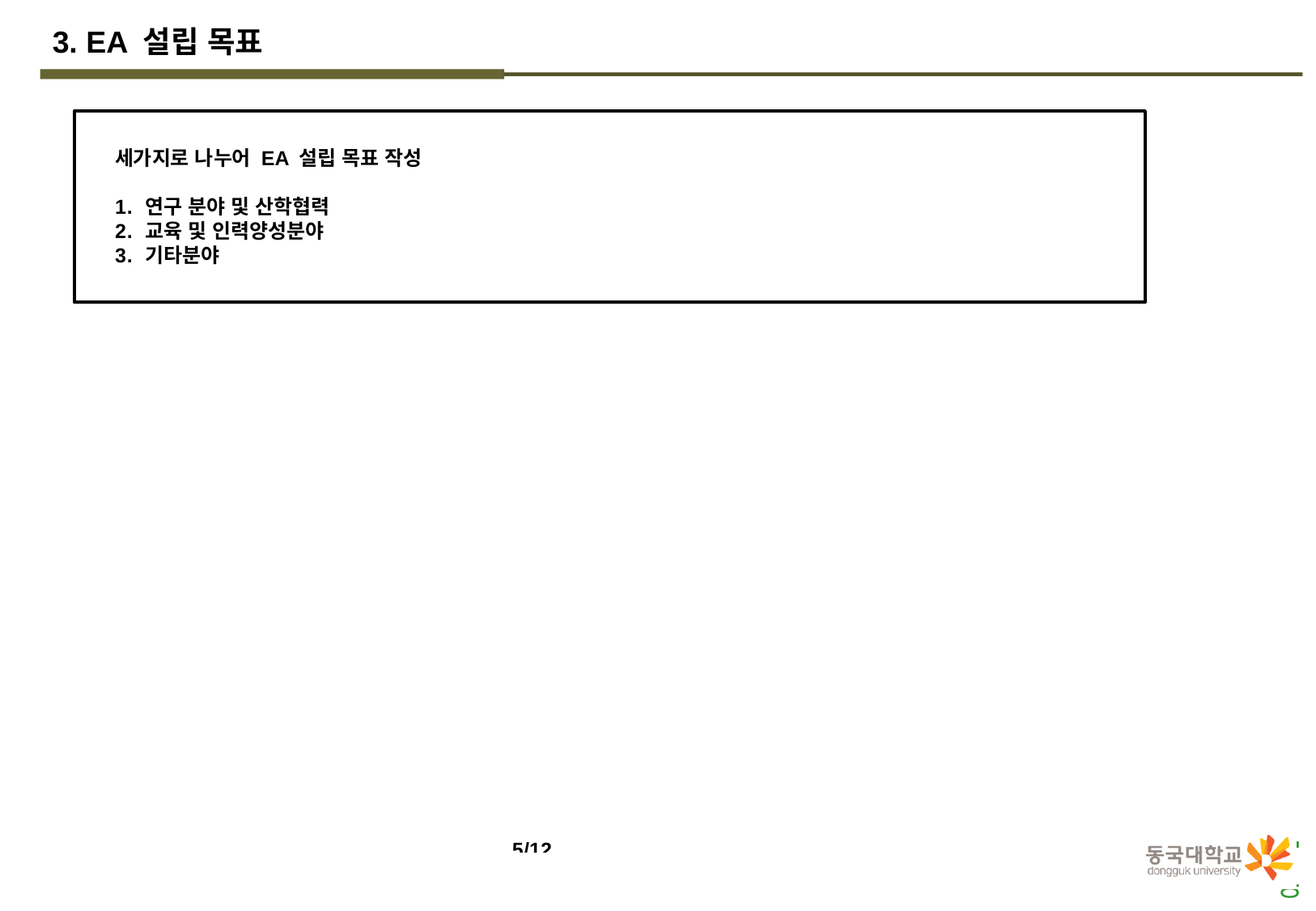

3. EA 설립 목표

세가지로 나누어 EA 설립 목표 작성

연구 분야 및 산학협력
교육 및 인력양성분야
기타분야